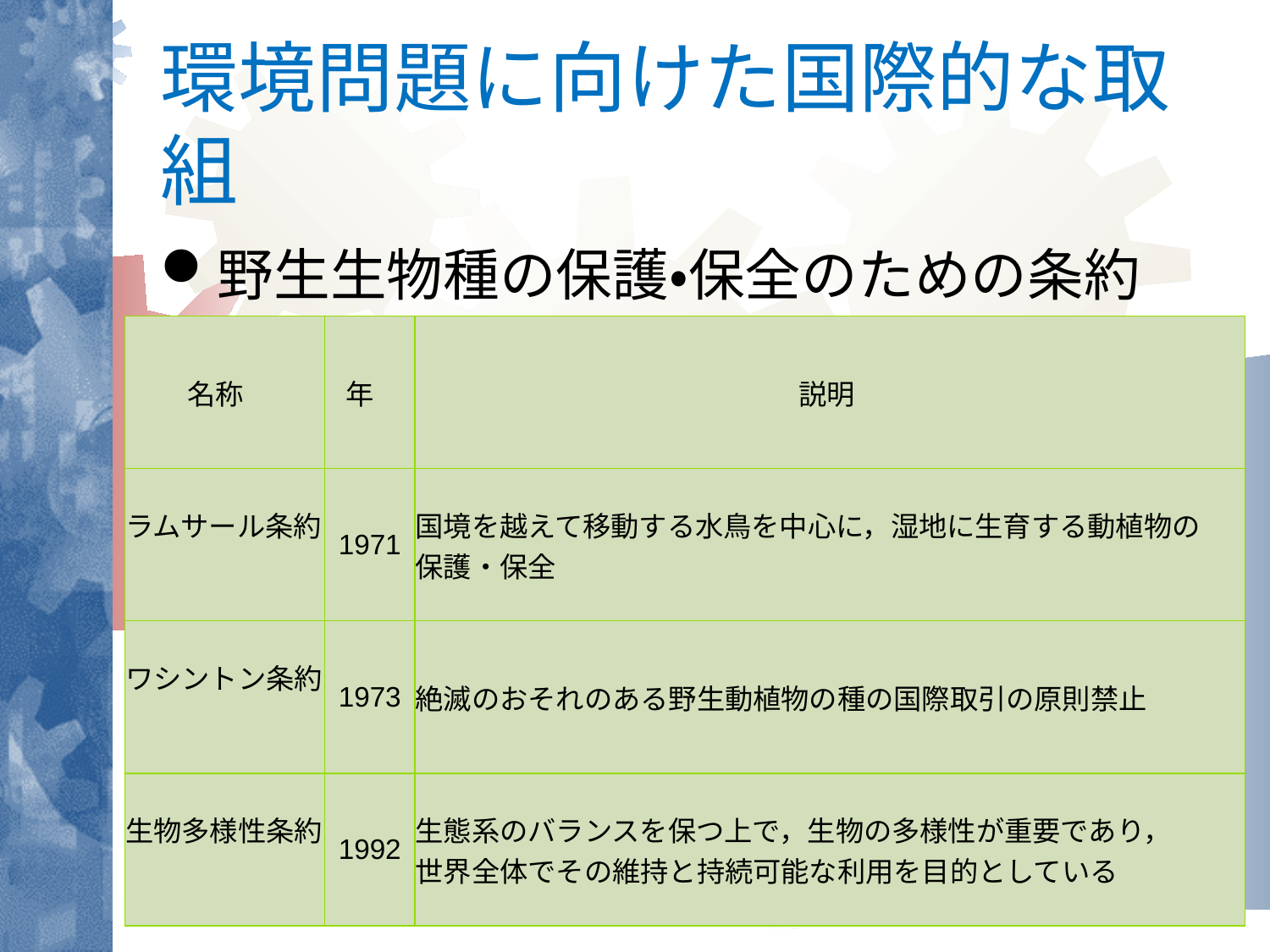

# 環境問題に向けた国際的な取組
野生生物種の保護・保全のための条約
| 名称 | 年 | 説明 |
| --- | --- | --- |
| ラムサール条約 | 1971 | 国境を越えて移動する水鳥を中心に，湿地に生育する動植物の 保護・保全 |
| ワシントン条約 | 1973 | 絶滅のおそれのある野生動植物の種の国際取引の原則禁止 |
| 生物多様性条約 | 1992 | 生態系のバランスを保つ上で，生物の多様性が重要であり， 世界全体でその維持と持続可能な利用を目的としている |